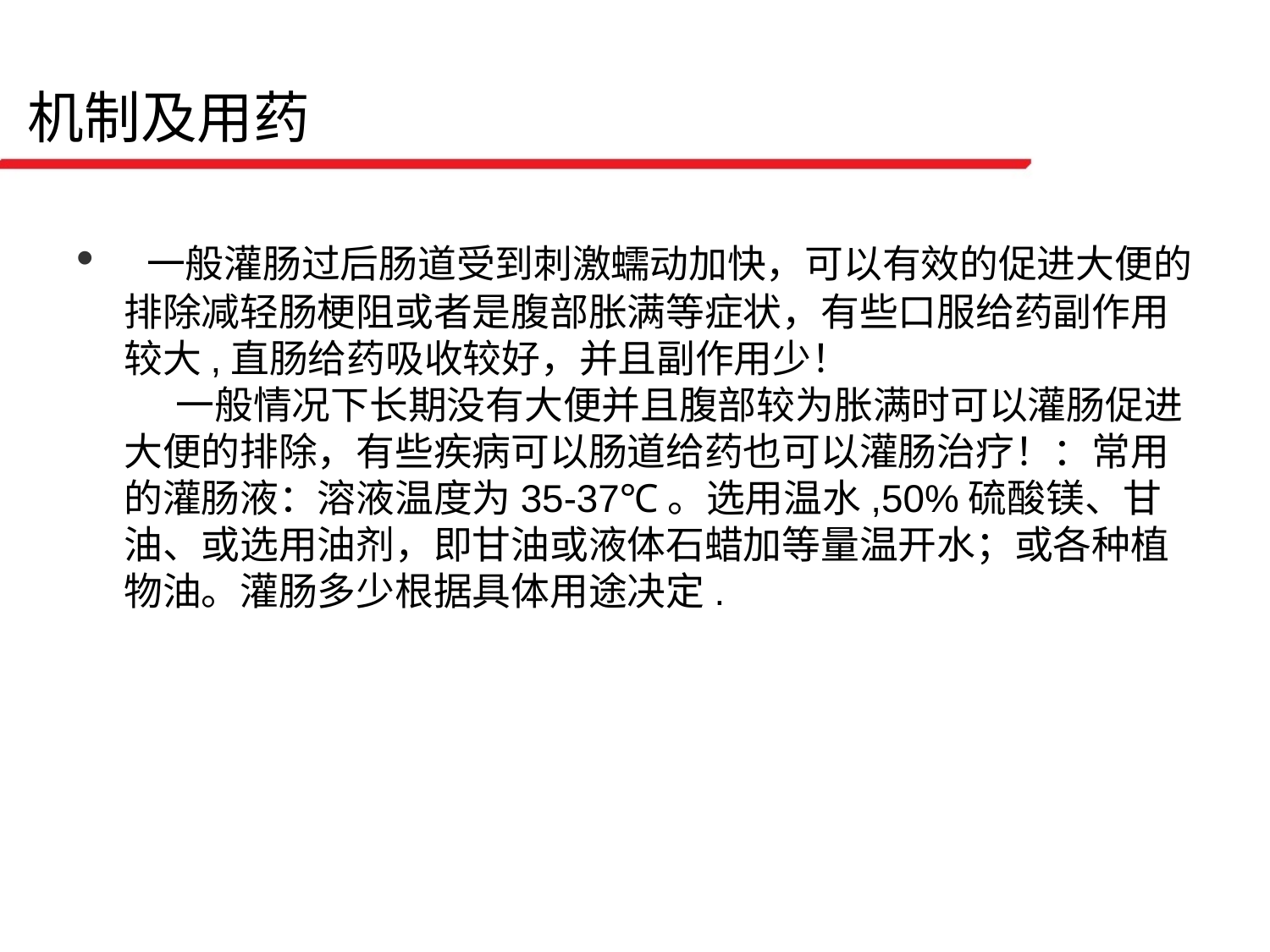

# 机制及用药
 一般灌肠过后肠道受到刺激蠕动加快，可以有效的促进大便的排除减轻肠梗阻或者是腹部胀满等症状，有些口服给药副作用较大,直肠给药吸收较好，并且副作用少！
      一般情况下长期没有大便并且腹部较为胀满时可以灌肠促进大便的排除，有些疾病可以肠道给药也可以灌肠治疗！：常用的灌肠液：溶液温度为35-37℃。选用温水,50%硫酸镁、甘油、或选用油剂，即甘油或液体石蜡加等量温开水；或各种植物油。灌肠多少根据具体用途决定.